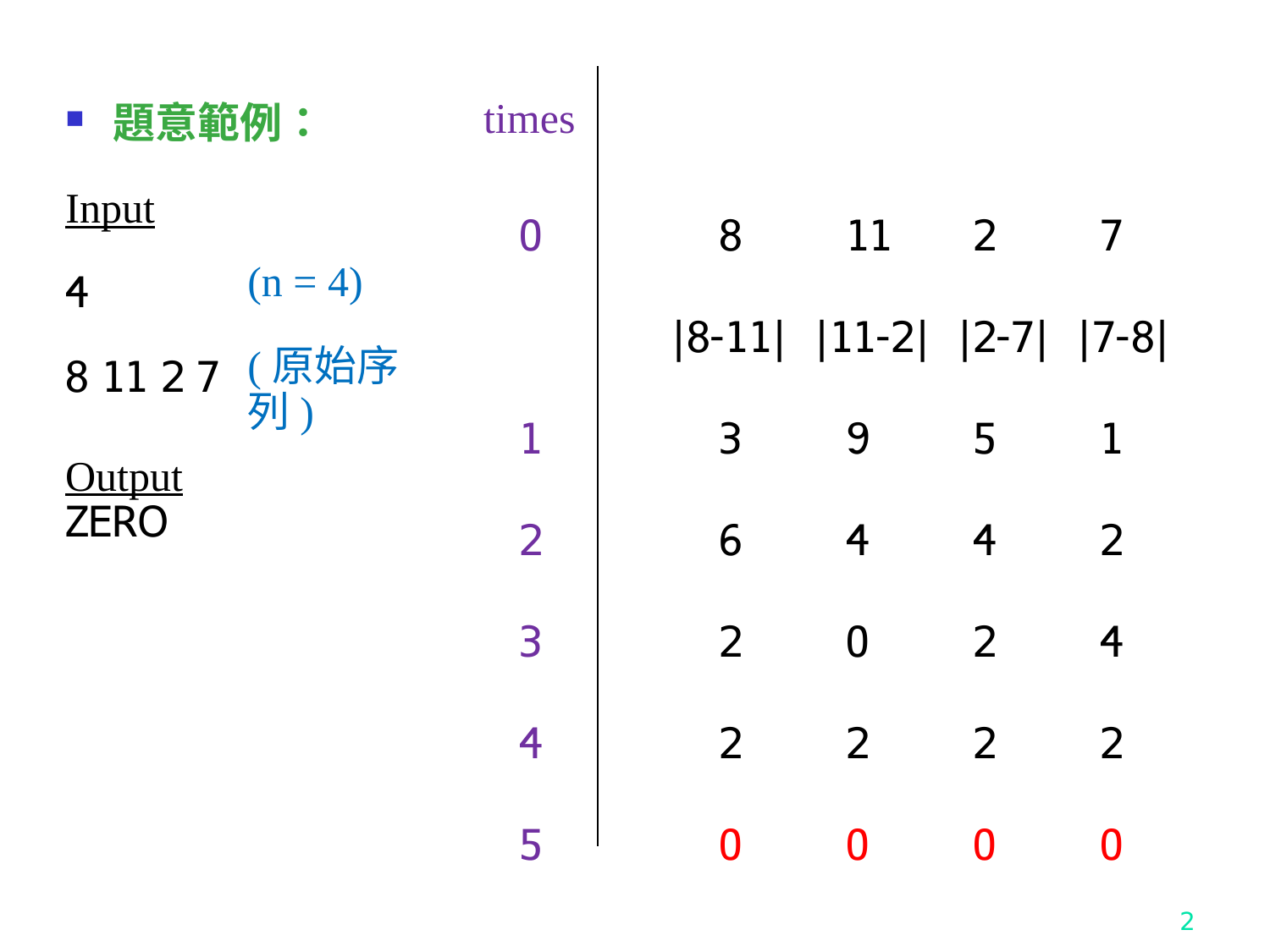

times
題意範例：
Input
4
8 11 2 7
0

1
2
3
4
5
8	11	2	7
|8-11|  |11-2|  |2-7|  |7-8|
3	9	5	1
6	4	4	2
2	0	2	4
2	2	2	2
0	0	0	0
(n = 4)
(原始序列)
Output
ZERO
2